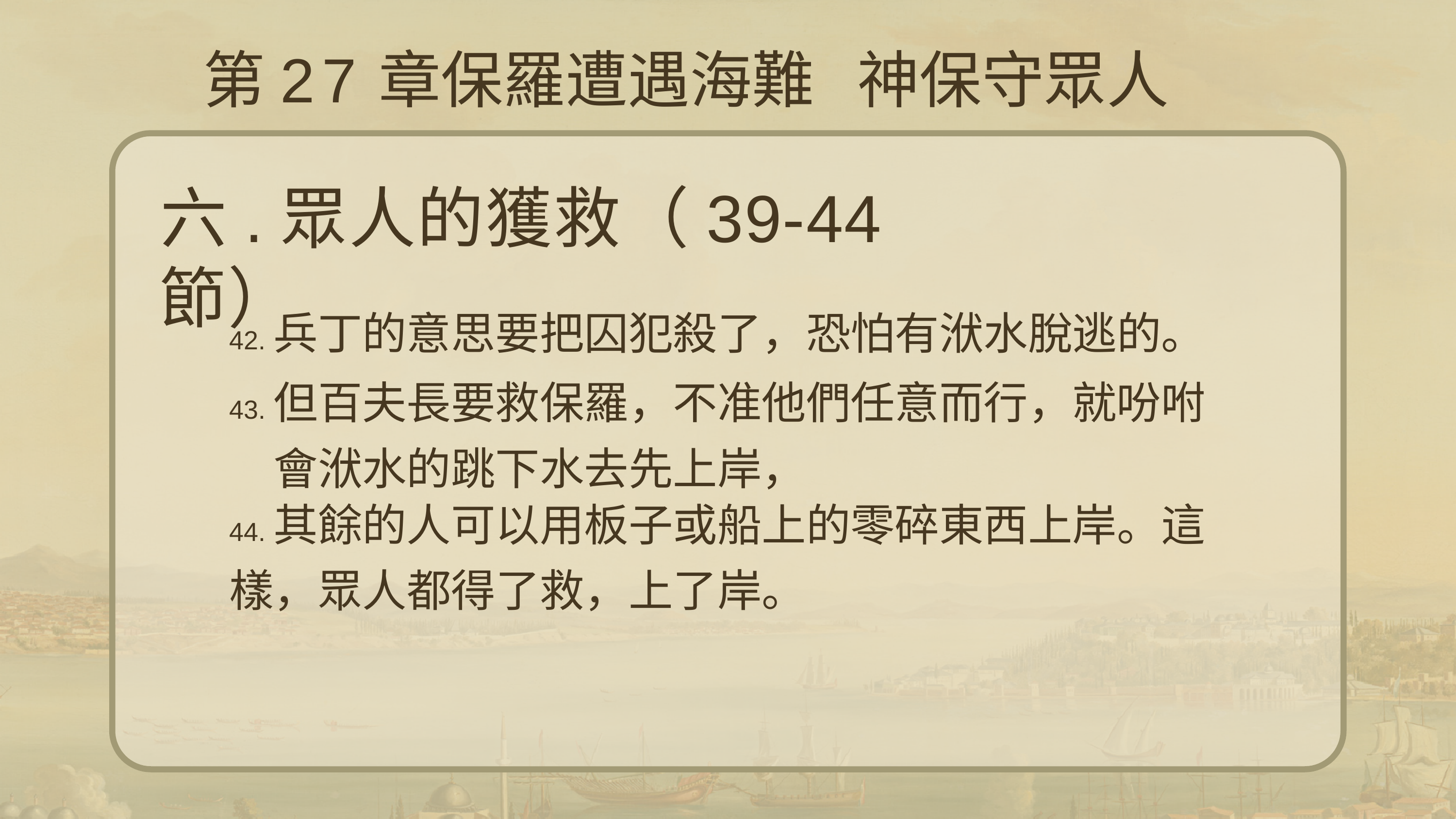

# 第27章保羅遭遇海難	神保守眾人

六.眾人的獲救（39-44節）
兵丁的意思要把囚犯殺了，恐怕有洑水脫逃的。
但百夫長要救保羅，不准他們任意而行，就吩咐會洑水的跳下水去先上岸，
其餘的人可以用板子或船上的零碎東西上岸。這
樣，眾人都得了救，上了岸。